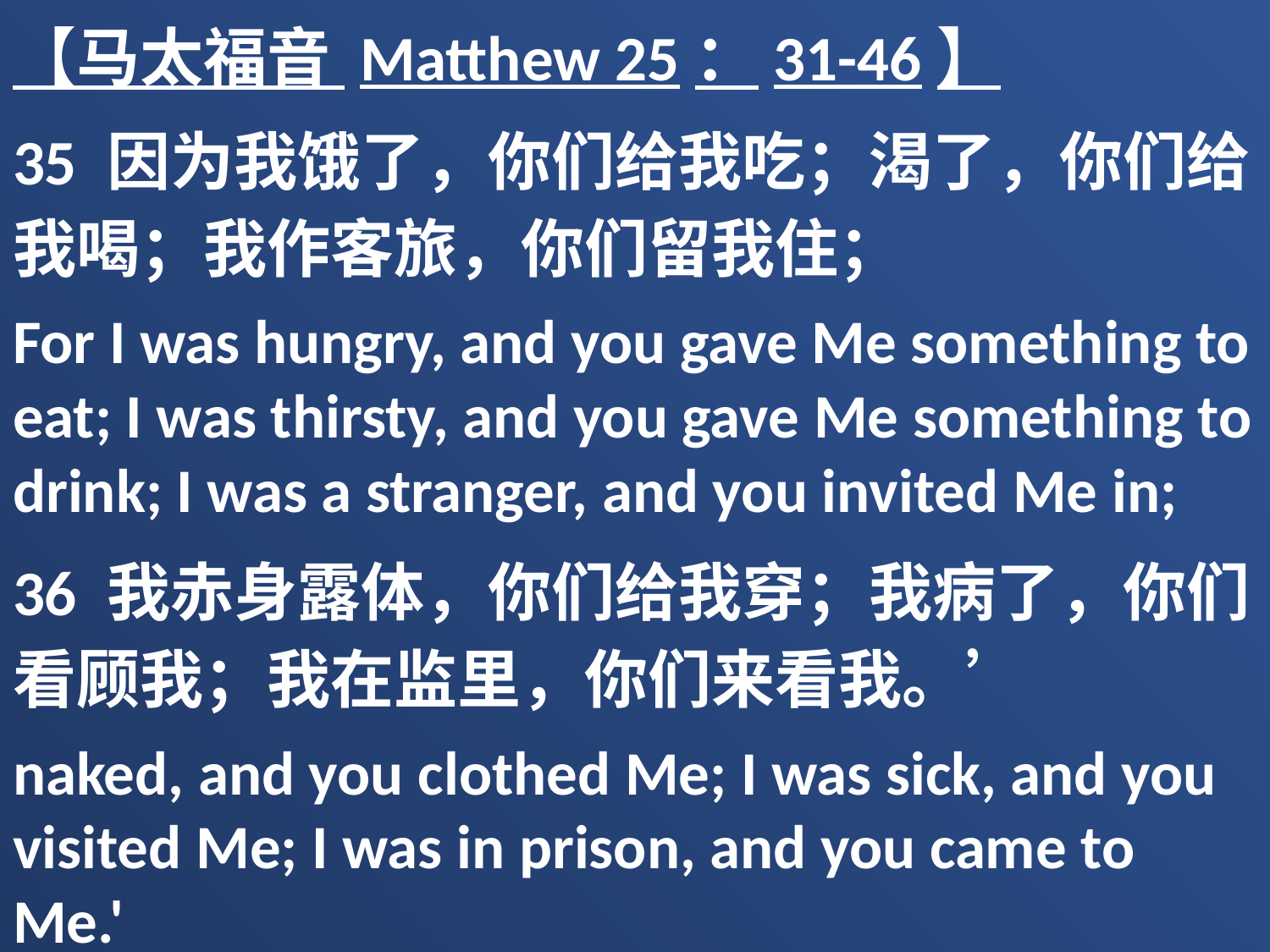

【马太福音 Matthew 25：31-46】
35 因为我饿了，你们给我吃；渴了，你们给我喝；我作客旅，你们留我住；
For I was hungry, and you gave Me something to eat; I was thirsty, and you gave Me something to drink; I was a stranger, and you invited Me in;
36 我赤身露体，你们给我穿；我病了，你们看顾我；我在监里，你们来看我。’
naked, and you clothed Me; I was sick, and you visited Me; I was in prison, and you came to Me.'